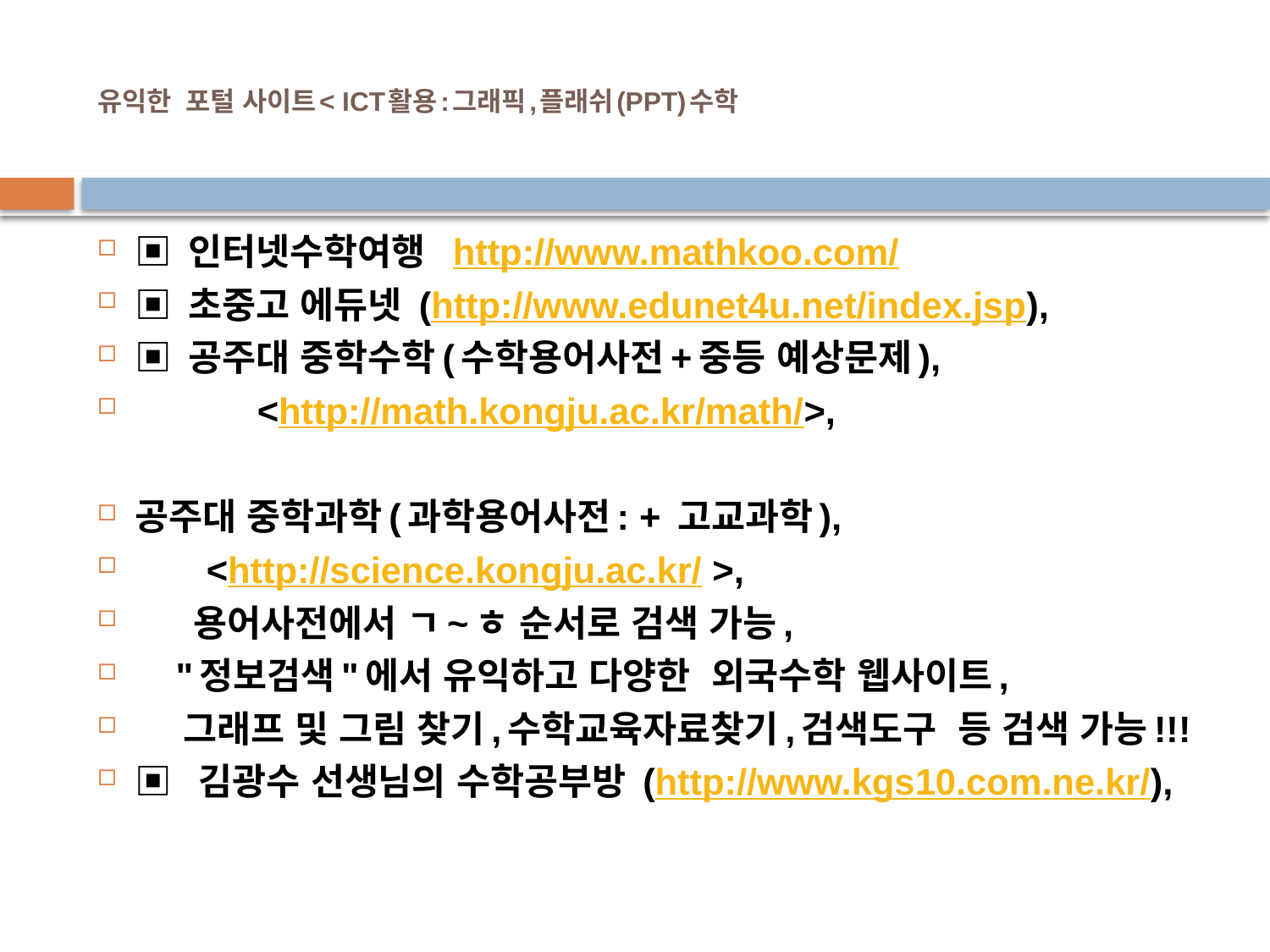

# 유익한  포털 사이트< ICT활용:그래픽,플래쉬(PPT)수학
▣ 인터넷수학여행  http://www.mathkoo.com/
▣ 초중고 에듀넷 (http://www.edunet4u.net/index.jsp),
▣ 공주대 중학수학(수학용어사전+중등 예상문제),
            <http://math.kongju.ac.kr/math/>,

공주대 중학과학(과학용어사전: + 고교과학),
       <http://science.kongju.ac.kr/ >,
     용어사전에서 ㄱ~ㅎ 순서로 검색 가능,
    "정보검색"에서 유익하고 다양한  외국수학 웹사이트,
    그래프 및 그림 찾기,수학교육자료찾기,검색도구  등 검색 가능!!!
▣  김광수 선생님의 수학공부방 (http://www.kgs10.com.ne.kr/),